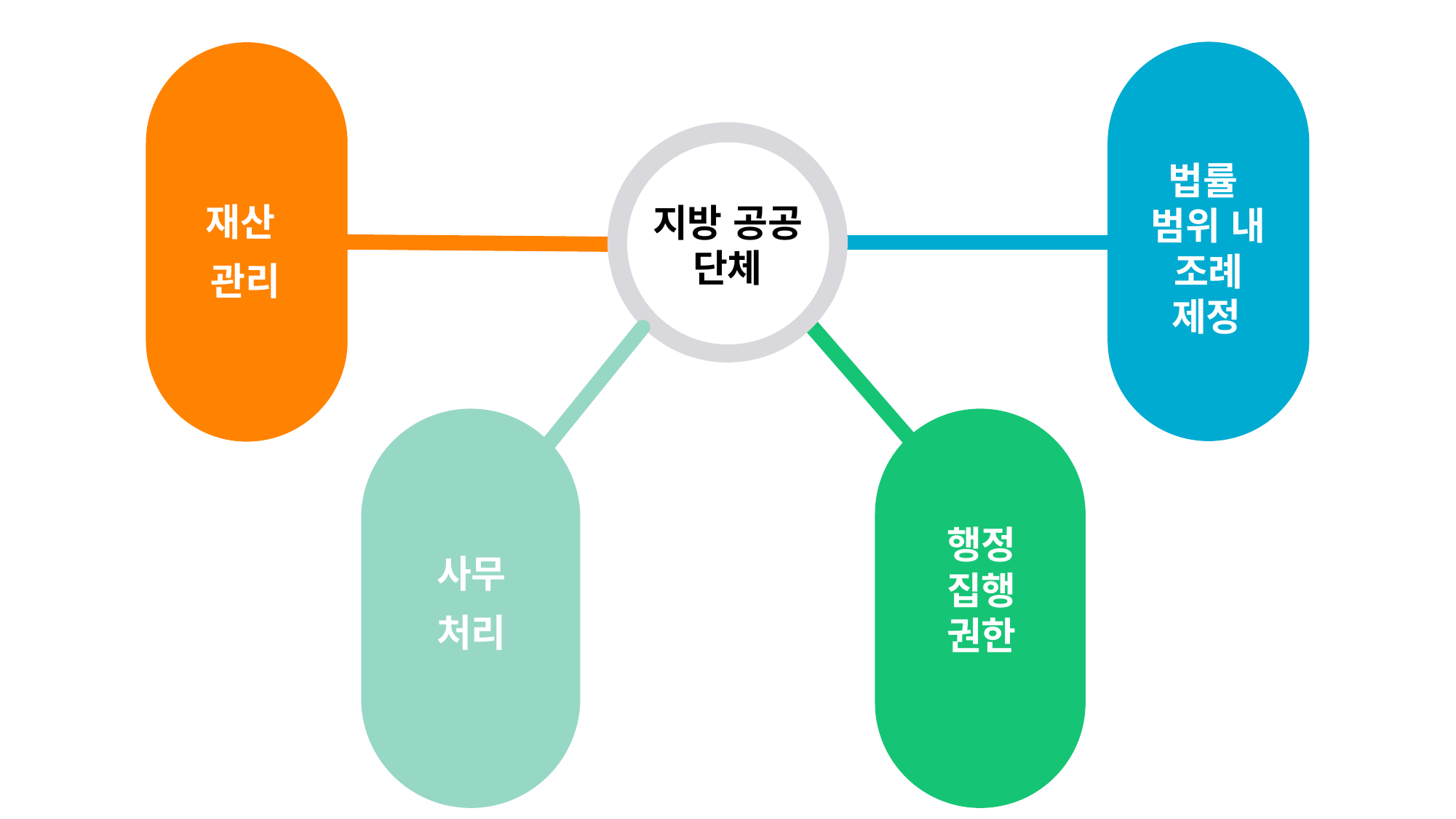

법률
범위 내
조례
  제정E
재산
관리
지방 공공 단체

SHAPE TITLE
SHAPE TITLE
행정
집행
권한

사무
처리